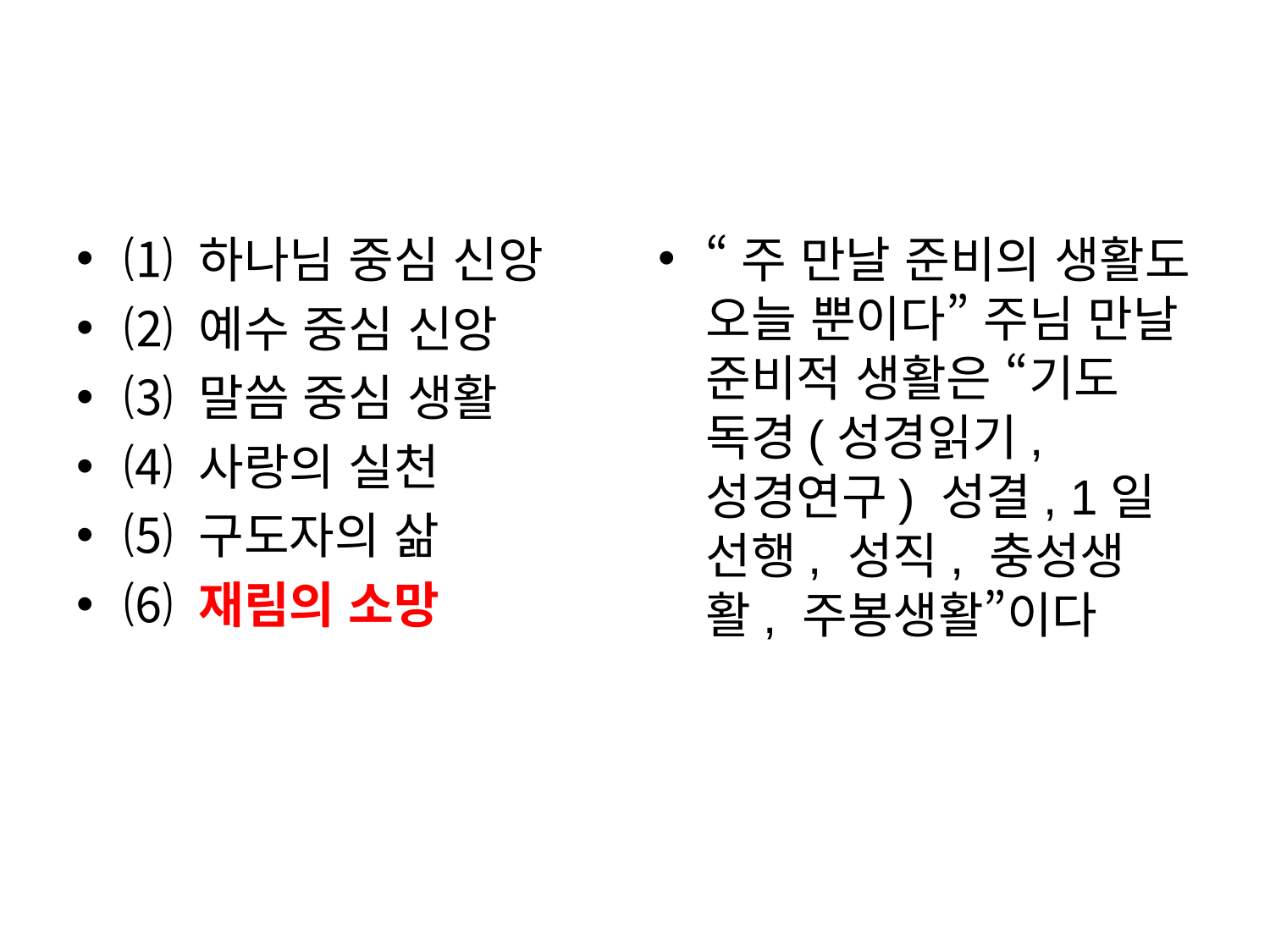

#
⑴ 하나님 중심 신앙
⑵ 예수 중심 신앙
⑶ 말씀 중심 생활
⑷ 사랑의 실천
⑸ 구도자의 삶
⑹ 재림의 소망

“주 만날 준비의 생활도 오늘 뿐이다” 주님 만날 준비적 생활은 “기도 독경(성경읽기, 성경연구) 성결, 1일 선행, 성직, 충성생활, 주봉생활”이다